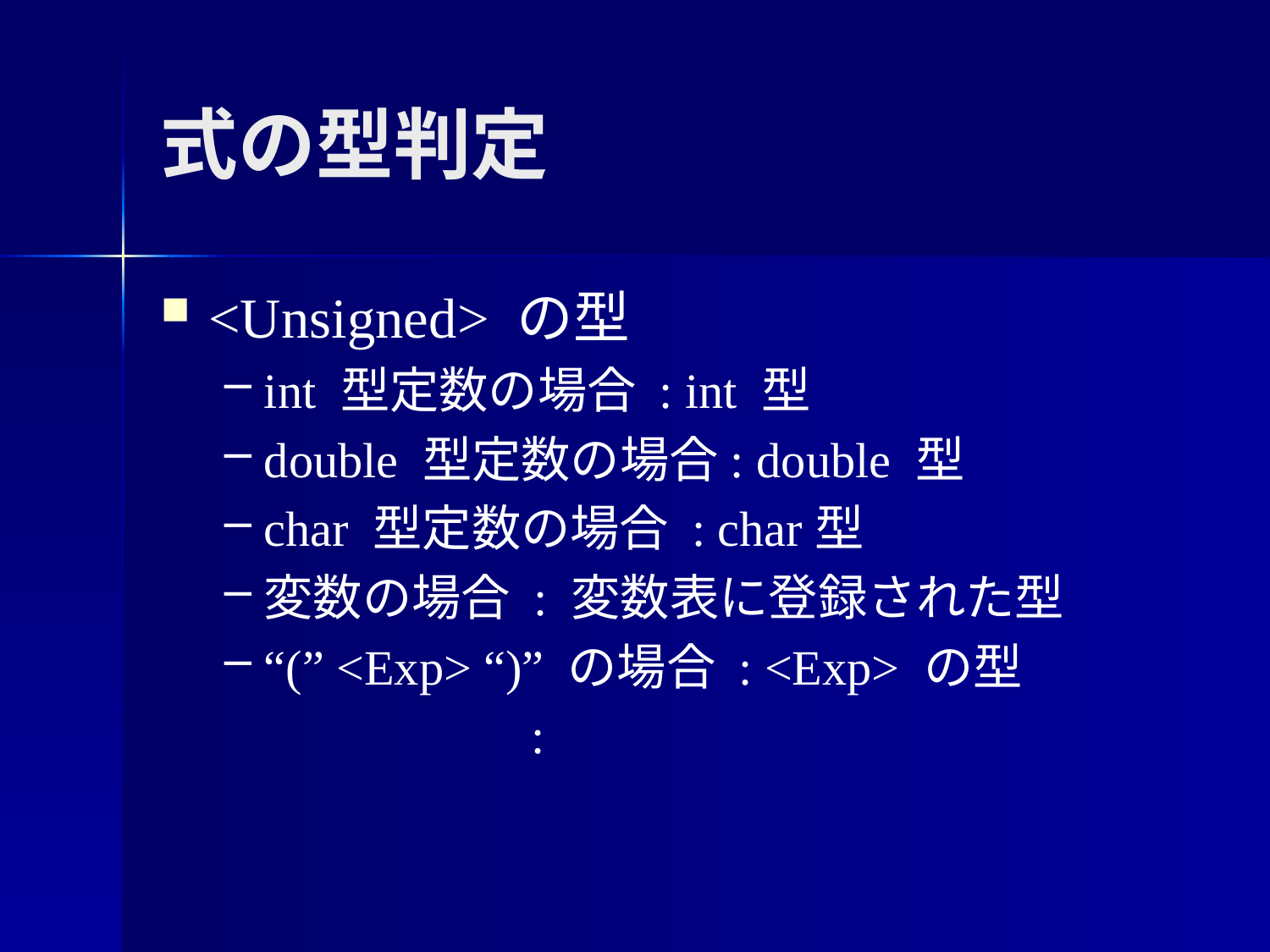

式の型判定
<Unsigned> の型
int 型定数の場合 : int 型
double 型定数の場合: double 型
char 型定数の場合 : char型
変数の場合 : 変数表に登録された型
“(” <Exp> “)” の場合 : <Exp> の型
                         :